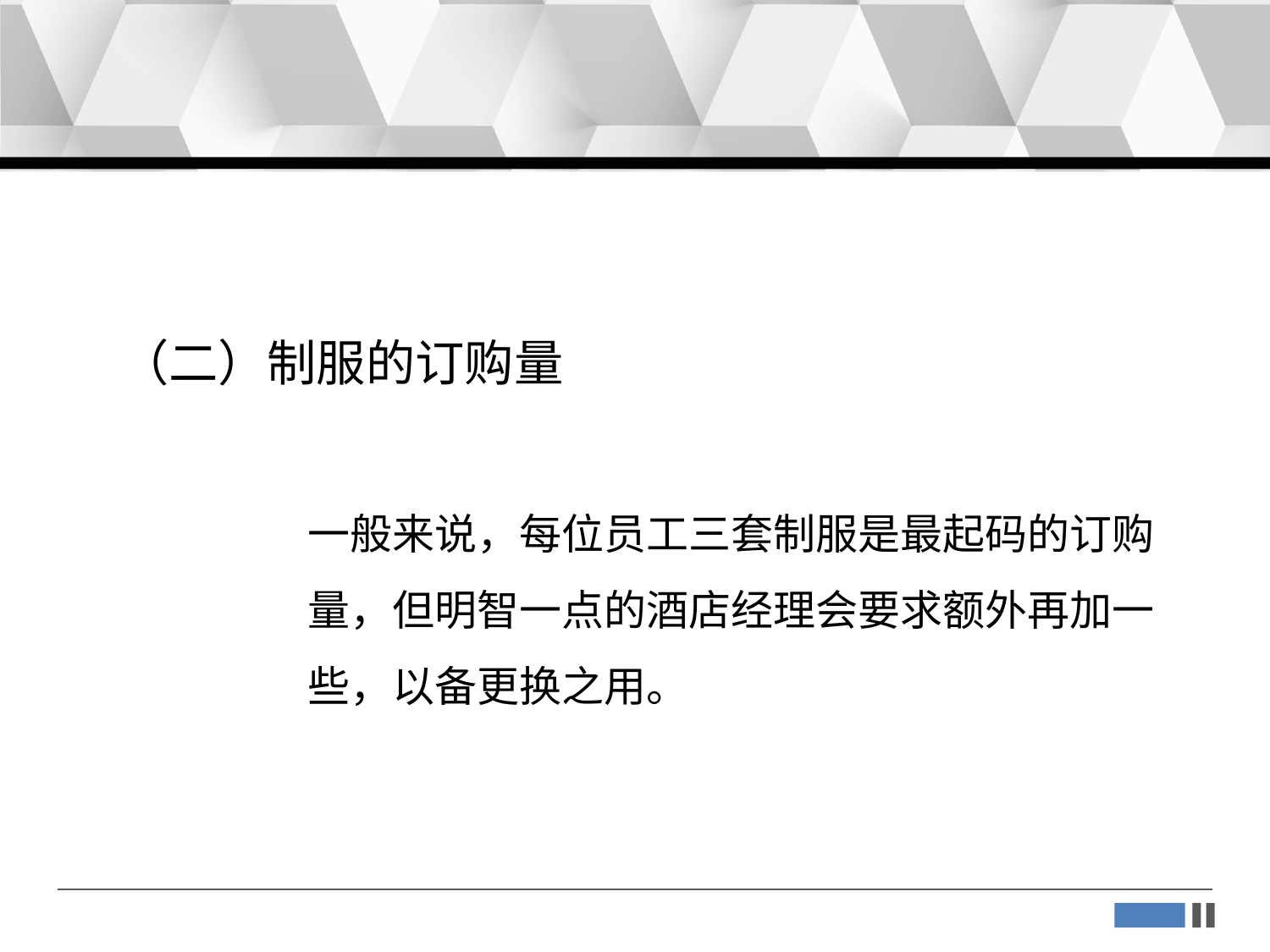

（二）制服的订购量
一般来说，每位员工三套制服是最起码的订购量，但明智一点的酒店经理会要求额外再加一些，以备更换之用。